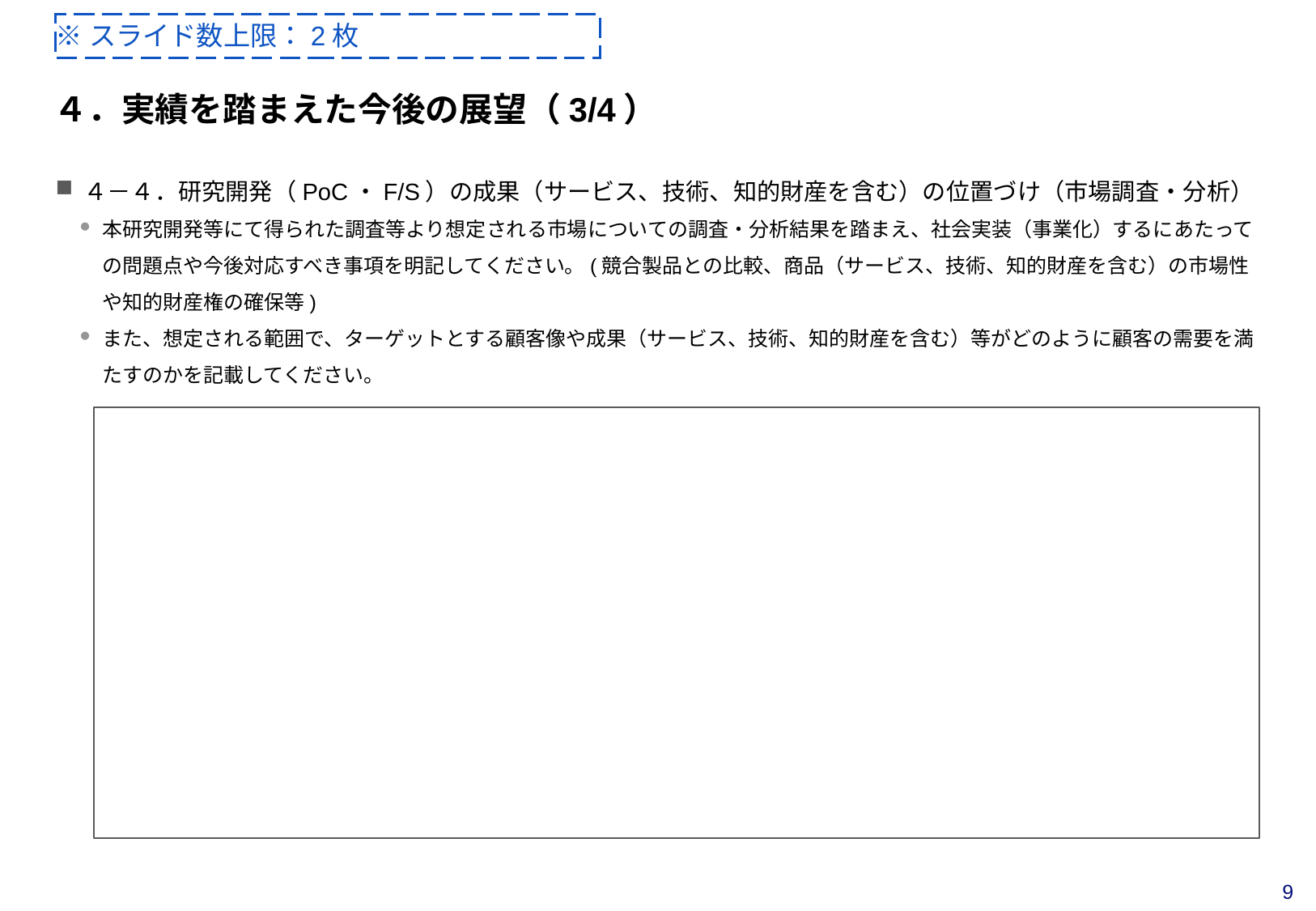

※スライド数上限：2枚
# ４．実績を踏まえた今後の展望（3/4）
４－４．研究開発（PoC・F/S）の成果（サービス、技術、知的財産を含む）の位置づけ（市場調査・分析）
本研究開発等にて得られた調査等より想定される市場についての調査・分析結果を踏まえ、社会実装（事業化）するにあたっての問題点や今後対応すべき事項を明記してください。(競合製品との比較、商品（サービス、技術、知的財産を含む）の市場性や知的財産権の確保等)
また、想定される範囲で、ターゲットとする顧客像や成果（サービス、技術、知的財産を含む）等がどのように顧客の需要を満たすのかを記載してください。